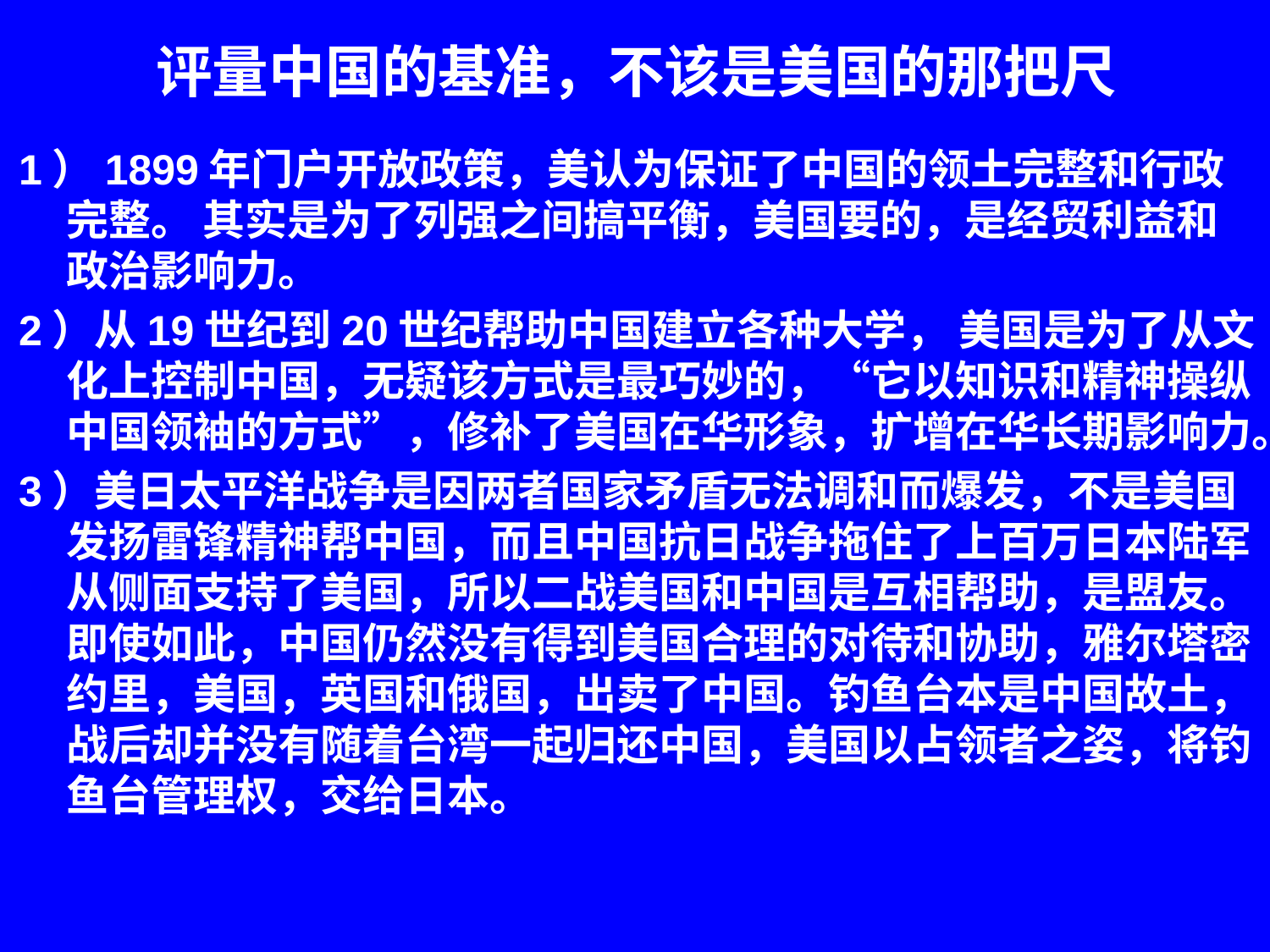

# 评量中国的基准，不该是美国的那把尺
1）1899年门户开放政策，美认为保证了中国的领土完整和行政完整。 其实是为了列强之间搞平衡，美国要的，是经贸利益和政治影响力。
2）从19世纪到20世纪帮助中国建立各种大学， 美国是为了从文化上控制中国，无疑该方式是最巧妙的，“它以知识和精神操纵中国领袖的方式”，修补了美国在华形象，扩增在华长期影响力。
3）美日太平洋战争是因两者国家矛盾无法调和而爆发，不是美国发扬雷锋精神帮中国，而且中国抗日战争拖住了上百万日本陆军从侧面支持了美国，所以二战美国和中国是互相帮助，是盟友。即使如此，中国仍然没有得到美国合理的对待和协助，雅尔塔密约里，美国，英国和俄国，出卖了中国。钓鱼台本是中国故土，战后却并没有随着台湾一起归还中国，美国以占领者之姿，将钓鱼台管理权，交给日本。